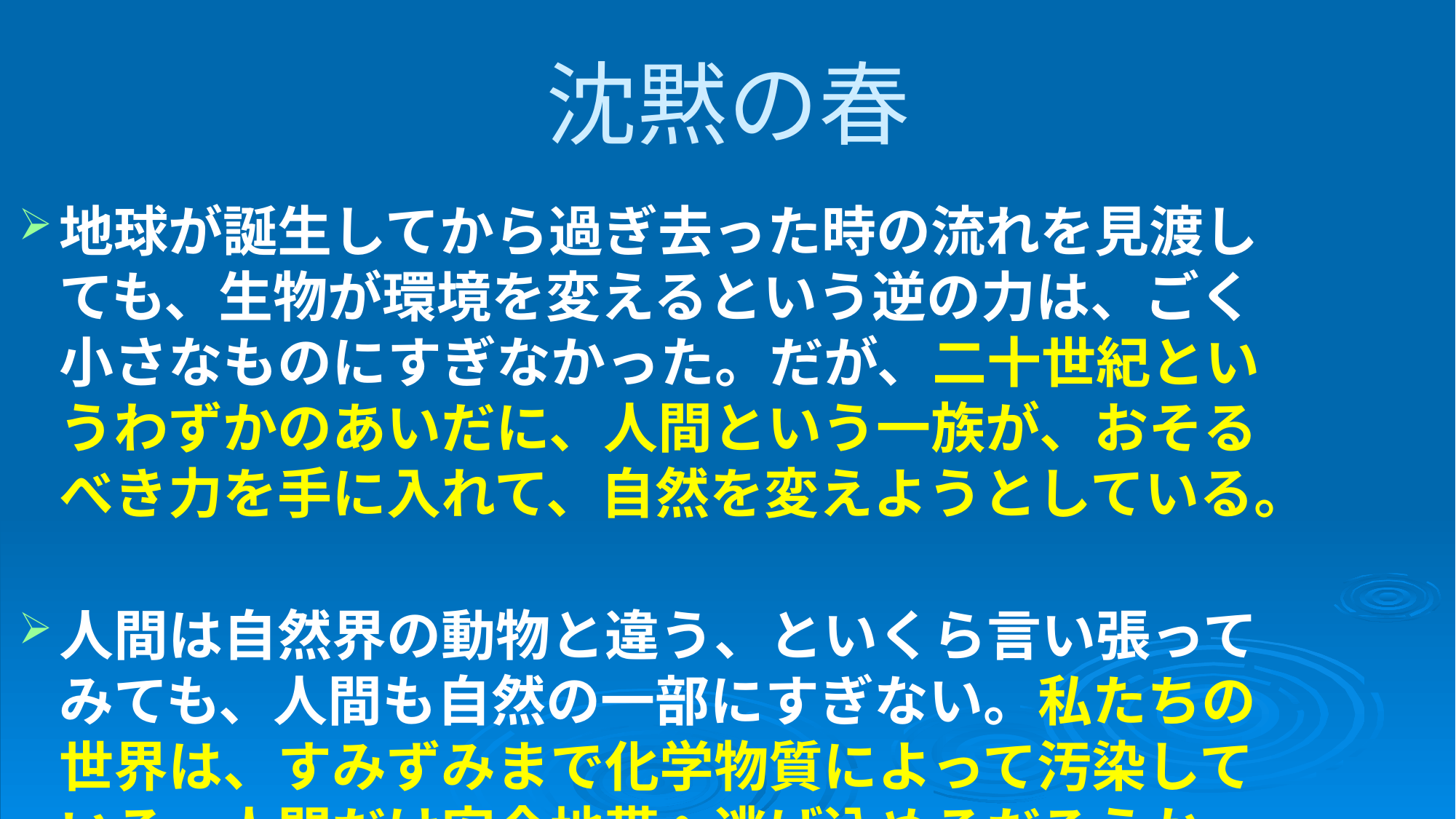

# 沈黙の春
地球が誕生してから過ぎ去った時の流れを見渡しても、生物が環境を変えるという逆の力は、ごく小さなものにすぎなかった。だが、二十世紀というわずかのあいだに、人間という一族が、おそるべき力を手に入れて、自然を変えようとしている。
人間は自然界の動物と違う、といくら言い張ってみても、人間も自然の一部にすぎない。私たちの世界は、すみずみまで化学物質によって汚染している。人間だけ安全地帯へ逃げ込めるだろうか。